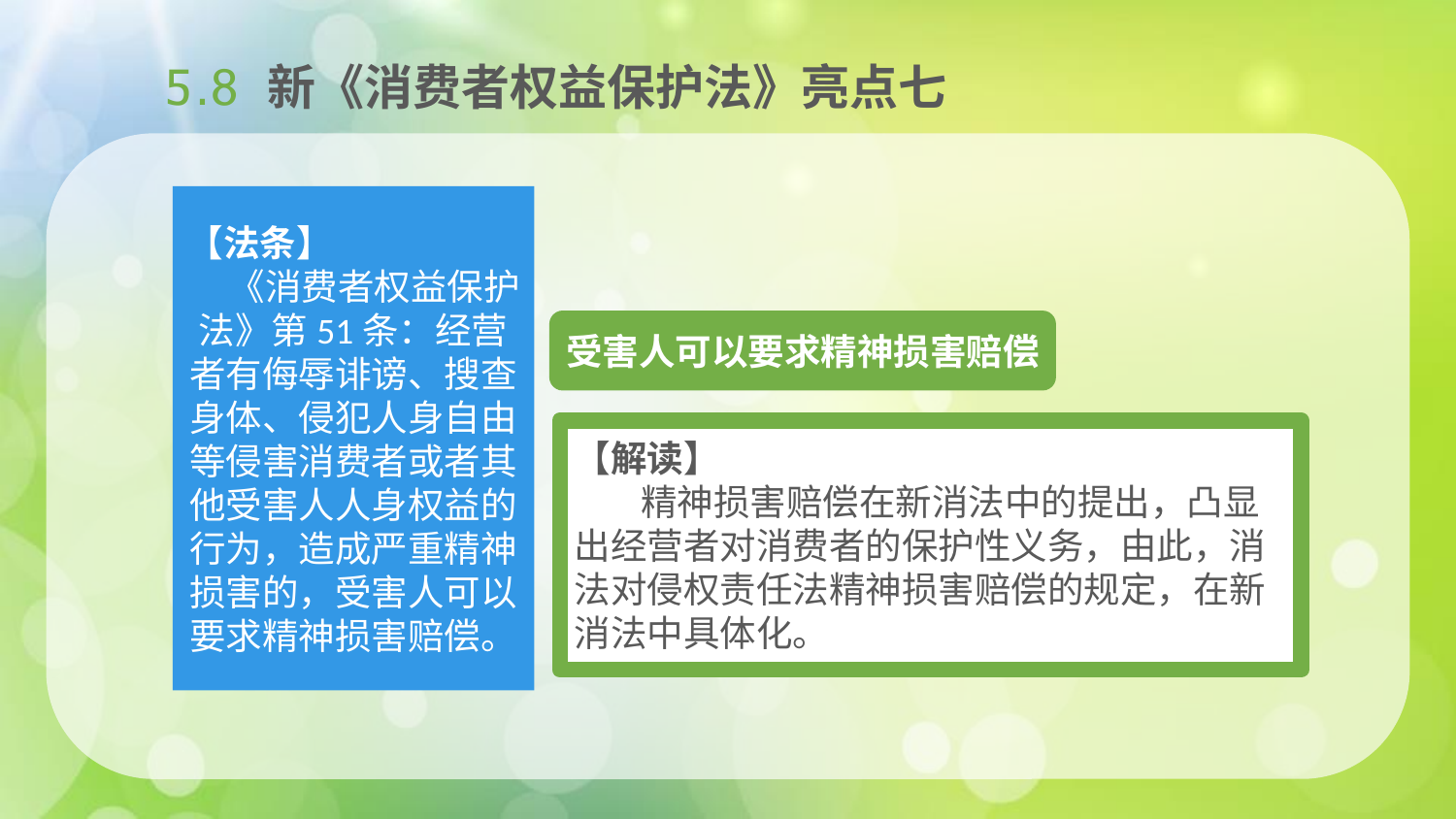

5.8 新《消费者权益保护法》亮点七
【法条】
    《消费者权益保护法》第51条：经营者有侮辱诽谤、搜查身体、侵犯人身自由等侵害消费者或者其他受害人人身权益的行为，造成严重精神损害的，受害人可以要求精神损害赔偿。
受害人可以要求精神损害赔偿
【解读】
       精神损害赔偿在新消法中的提出，凸显出经营者对消费者的保护性义务，由此，消法对侵权责任法精神损害赔偿的规定，在新消法中具体化。